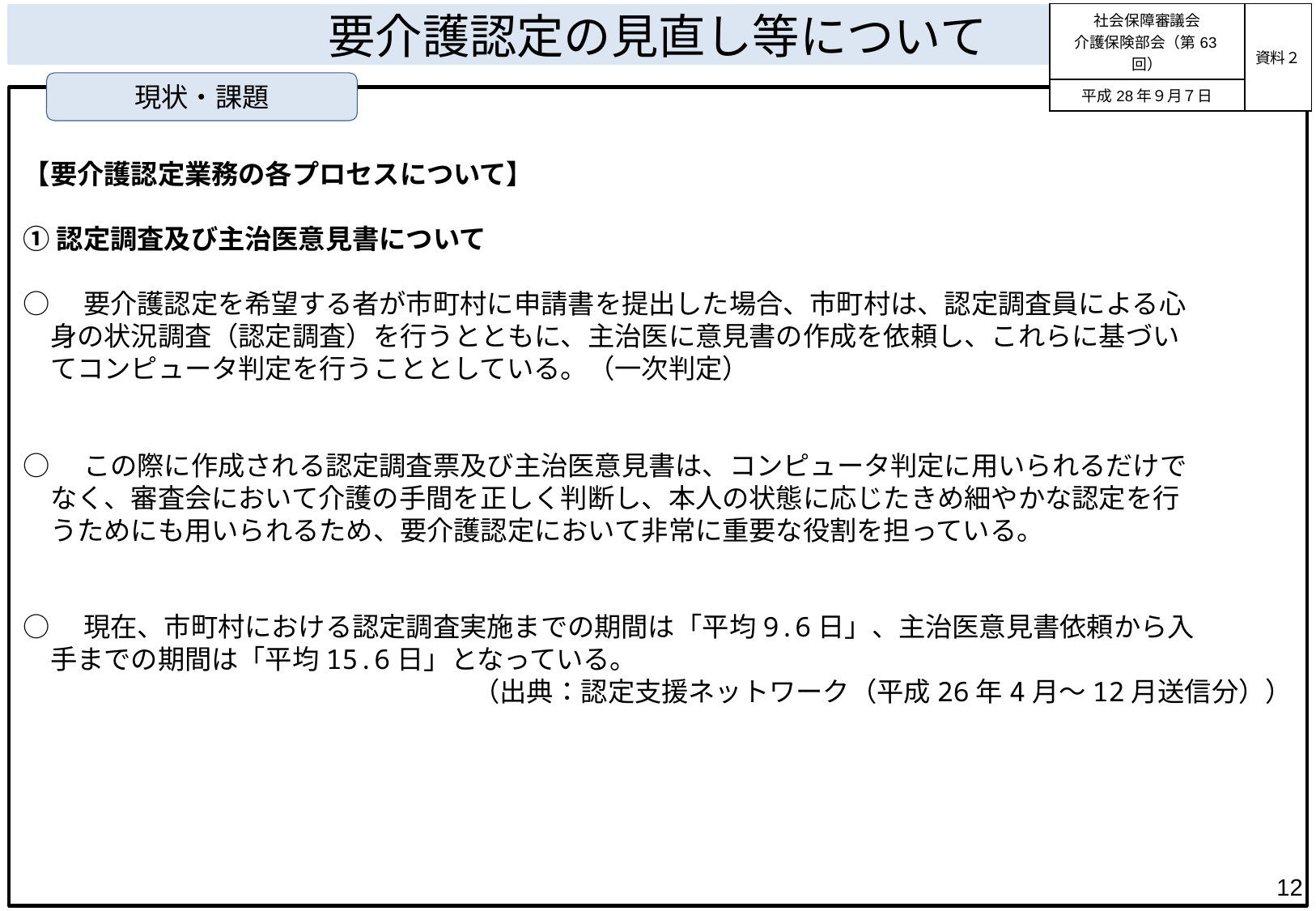

| 社会保障審議会 介護保険部会（第63回） | 資料２ |
| --- | --- |
| 平成28年９月７日 |  |
要介護認定の見直し等について
現状・課題

【要介護認定業務の各プロセスについて】

①認定調査及び主治医意見書について

○　要介護認定を希望する者が市町村に申請書を提出した場合、市町村は、認定調査員による心
　身の状況調査（認定調査）を行うとともに、主治医に意見書の作成を依頼し、これらに基づい
　てコンピュータ判定を行うこととしている。（一次判定）

○　この際に作成される認定調査票及び主治医意見書は、コンピュータ判定に用いられるだけで
　なく、審査会において介護の手間を正しく判断し、本人の状態に応じたきめ細やかな認定を行
　うためにも用いられるため、要介護認定において非常に重要な役割を担っている。

○　現在、市町村における認定調査実施までの期間は「平均9.6日」、主治医意見書依頼から入
　手までの期間は「平均15.6日」となっている。
　（出典：認定支援ネットワーク（平成26年4月～12月送信分））
12